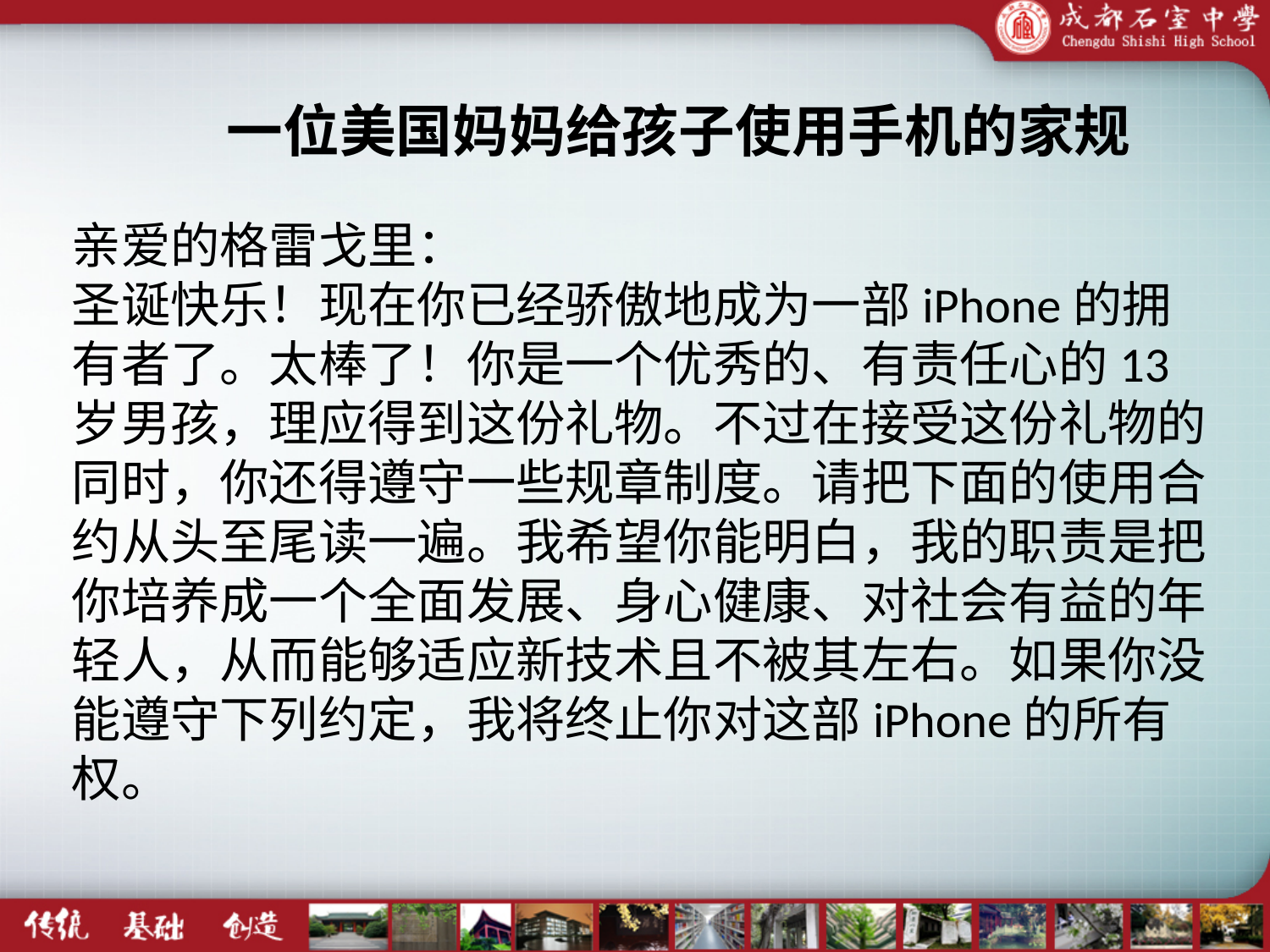

一位美国妈妈给孩子使用手机的家规
亲爱的格雷戈里：
圣诞快乐！现在你已经骄傲地成为一部iPhone的拥有者了。太棒了！你是一个优秀的、有责任心的13岁男孩，理应得到这份礼物。不过在接受这份礼物的同时，你还得遵守一些规章制度。请把下面的使用合约从头至尾读一遍。我希望你能明白，我的职责是把你培养成一个全面发展、身心健康、对社会有益的年轻人，从而能够适应新技术且不被其左右。如果你没能遵守下列约定，我将终止你对这部iPhone的所有权。